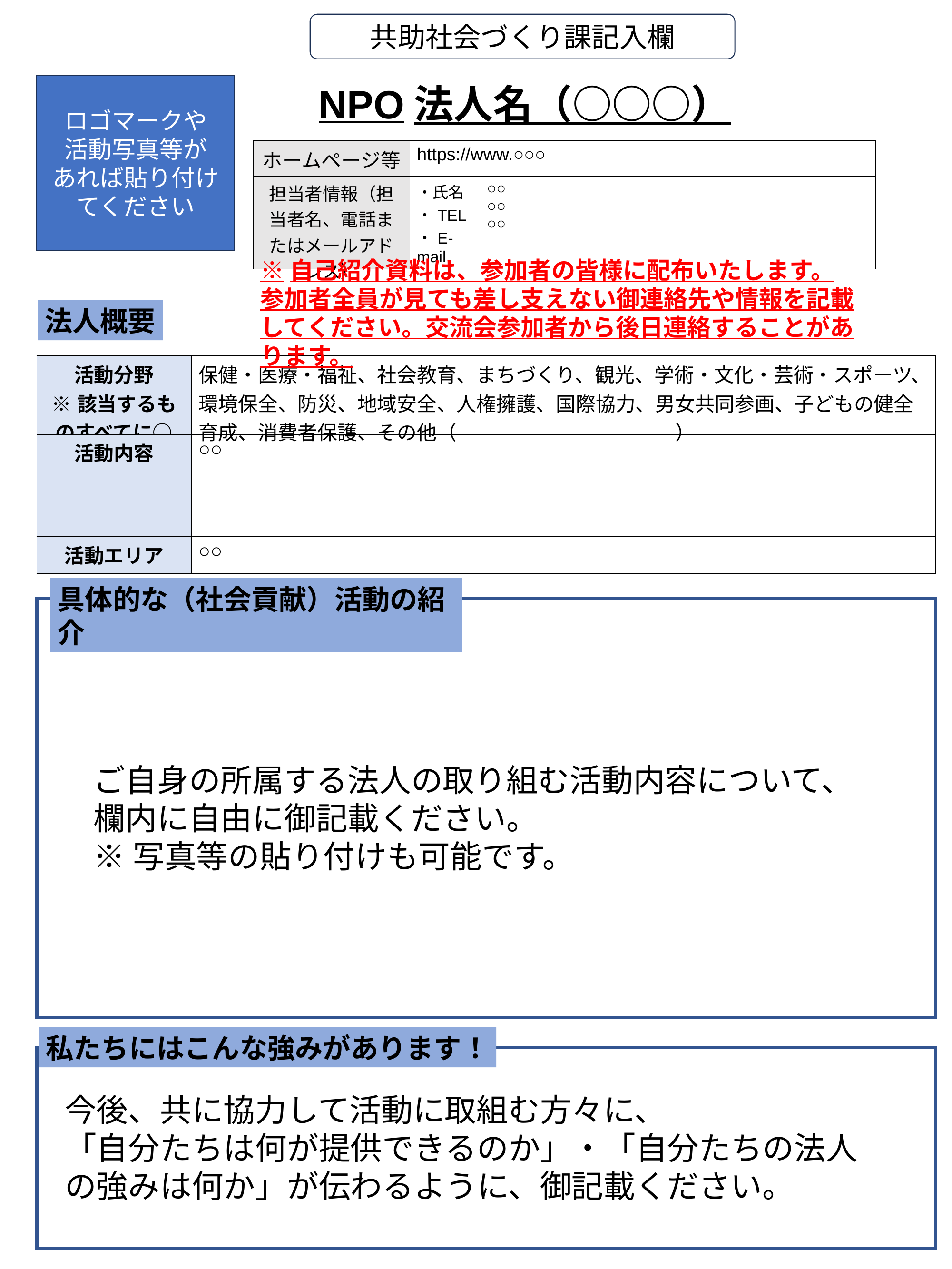

共助社会づくり課記入欄
ロゴマークや
活動写真等が
あれば貼り付けてください
NPO法人名（○○○）
| ホームページ等 | https://www.○○○ |  |
| --- | --- | --- |
| 担当者情報（担当者名、電話またはメールアドレス） | ・氏名 ・TEL ・E-mail | ○○ ○○ ○○ |
※自己紹介資料は、参加者の皆様に配布いたします。
参加者全員が見ても差し支えない御連絡先や情報を記載してください。交流会参加者から後日連絡することがあります。
法人概要
| 活動分野 ※該当するものすべてに○ | 保健・医療・福祉、社会教育、まちづくり、観光、学術・文化・芸術・スポーツ、環境保全、防災、地域安全、人権擁護、国際協力、男女共同参画、子どもの健全育成、消費者保護、その他（　　　　　　　　　　　） |
| --- | --- |
| 活動内容 | ○○ |
| 活動エリア | ○○ |
具体的な（社会貢献）活動の紹介

ご自身の所属する法人の取り組む活動内容について、
欄内に自由に御記載ください。
※写真等の貼り付けも可能です。
私たちにはこんな強みがあります！

今後、共に協力して活動に取組む方々に、
「自分たちは何が提供できるのか」・「自分たちの法人の強みは何か」が伝わるように、御記載ください。